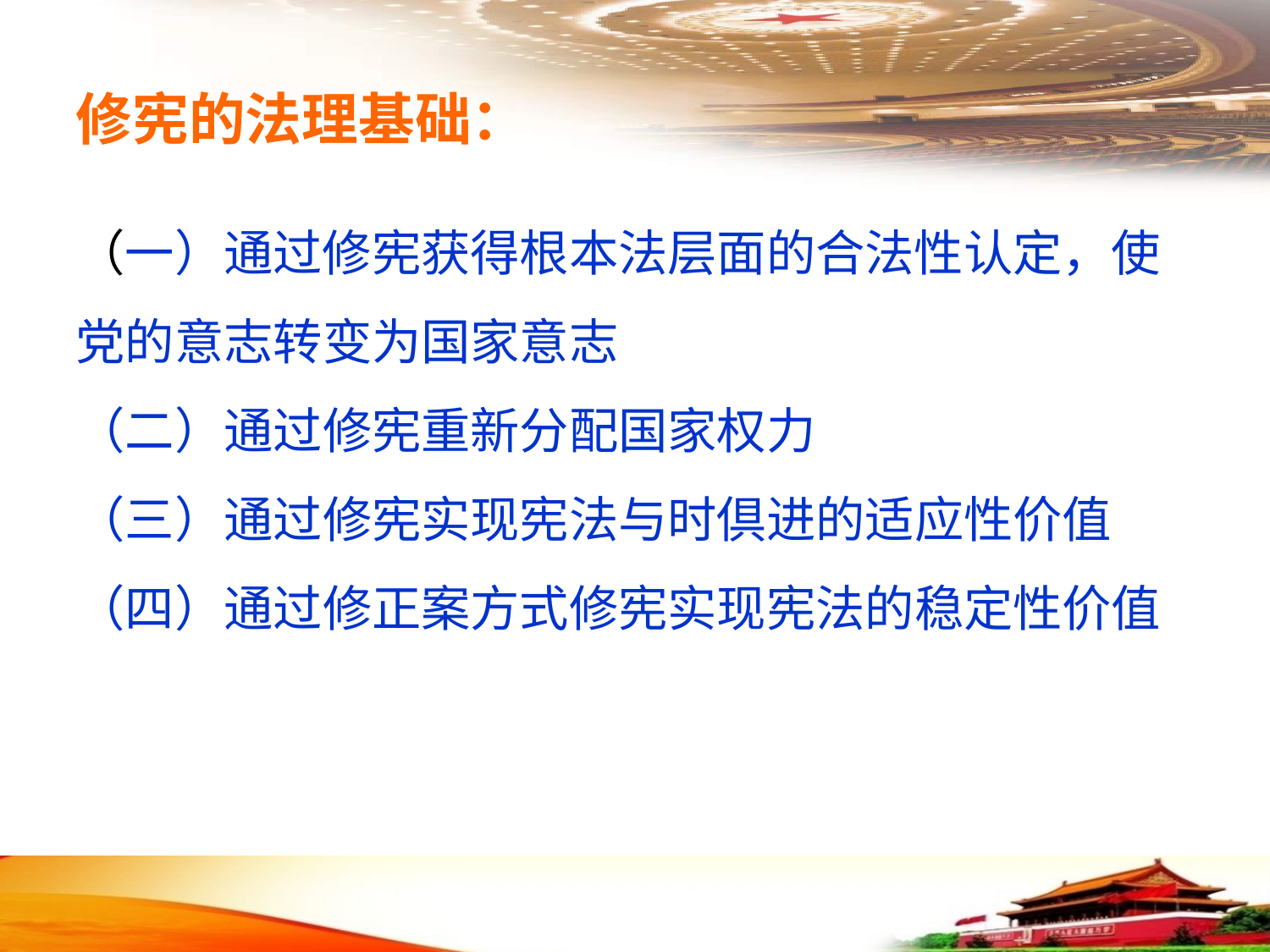

# 修宪的法理基础：
（一）通过修宪获得根本法层面的合法性认定，使党的意志转变为国家意志
（二）通过修宪重新分配国家权力
（三）通过修宪实现宪法与时倶进的适应性价值
（四）通过修正案方式修宪实现宪法的稳定性价值